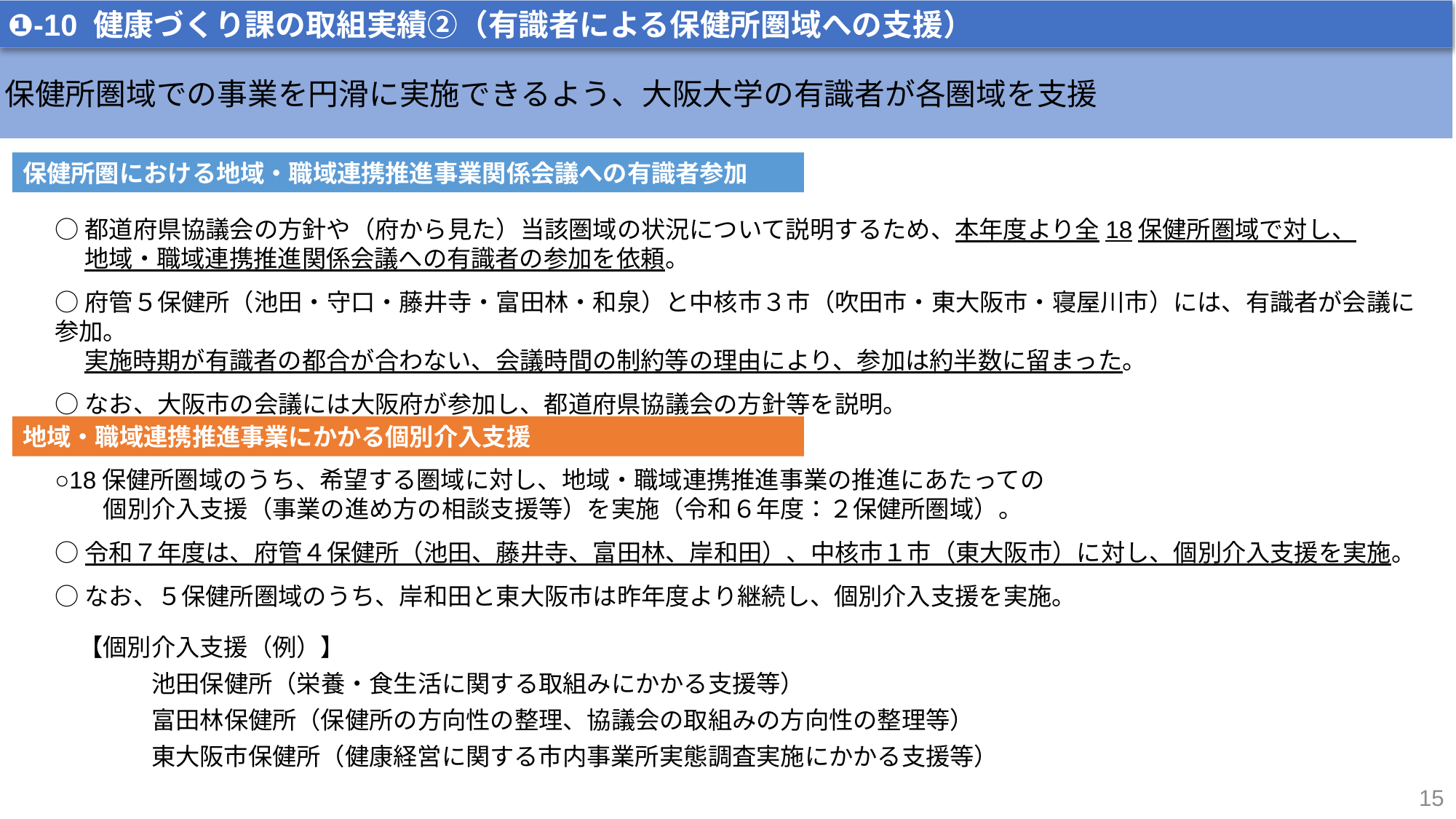

❶-10 健康づくり課の取組実績②（有識者による保健所圏域への支援）
保健所圏域での事業を円滑に実施できるよう、大阪大学の有識者が各圏域を支援
保健所圏における地域・職域連携推進事業関係会議への有識者参加
○都道府県協議会の方針や（府から見た）当該圏域の状況について説明するため、本年度より全18保健所圏域で対し、
　 地域・職域連携推進関係会議への有識者の参加を依頼。

○府管５保健所（池田・守口・藤井寺・富田林・和泉）と中核市３市（吹田市・東大阪市・寝屋川市）には、有識者が会議に参加。
　 実施時期が有識者の都合が合わない、会議時間の制約等の理由により、参加は約半数に留まった。

○なお、大阪市の会議には大阪府が参加し、都道府県協議会の方針等を説明。
地域・職域連携推進事業にかかる個別介入支援
○18保健所圏域のうち、希望する圏域に対し、地域・職域連携推進事業の推進にあたっての
　　個別介入支援（事業の進め方の相談支援等）を実施（令和６年度：２保健所圏域）。

○令和７年度は、府管４保健所（池田、藤井寺、富田林、岸和田）、中核市１市（東大阪市）に対し、個別介入支援を実施。

○なお、５保健所圏域のうち、岸和田と東大阪市は昨年度より継続し、個別介入支援を実施。

　【個別介入支援（例）】
　　　　池田保健所（栄養・食生活に関する取組みにかかる支援等）
　　　　富田林保健所（保健所の方向性の整理、協議会の取組みの方向性の整理等）
　　　　東大阪市保健所（健康経営に関する市内事業所実態調査実施にかかる支援等）
15